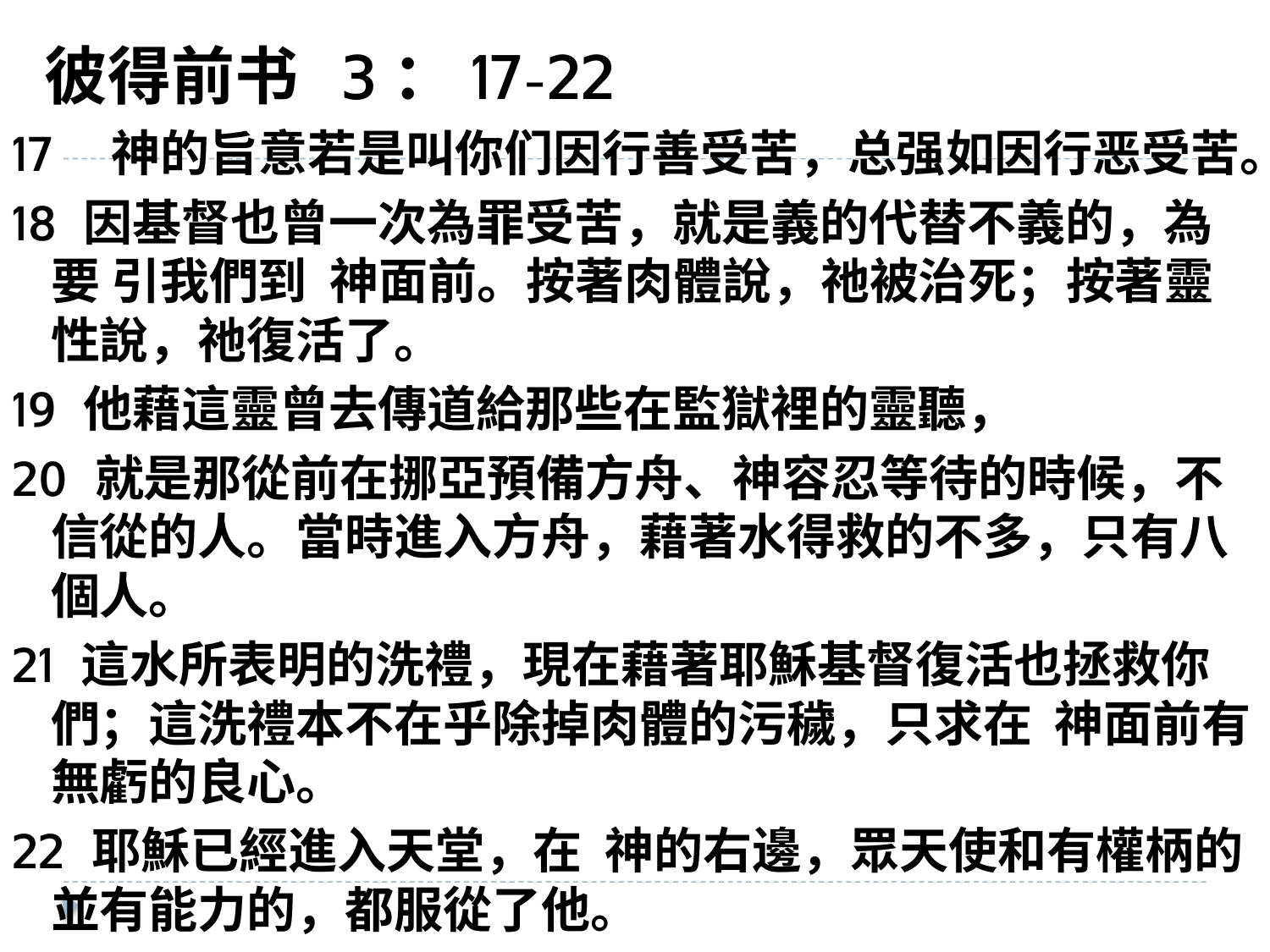

# 彼得前书  3：17-22
17   神的旨意若是叫你们因行善受苦，总强如因行恶受苦。
18 因基督也曾一次為罪受苦，就是義的代替不義的，為要 引我們到  神面前。按著肉體說，祂被治死；按著靈性說，祂復活了。
19 他藉這靈曾去傳道給那些在監獄裡的靈聽，
20 就是那從前在挪亞預備方舟、神容忍等待的時候，不信從的人。當時進入方舟，藉著水得救的不多，只有八個人。
21 這水所表明的洗禮，現在藉著耶穌基督復活也拯救你們；這洗禮本不在乎除掉肉體的污穢，只求在  神面前有無虧的良心。
22 耶穌已經進入天堂，在  神的右邊，眾天使和有權柄的 並有能力的，都服從了他。